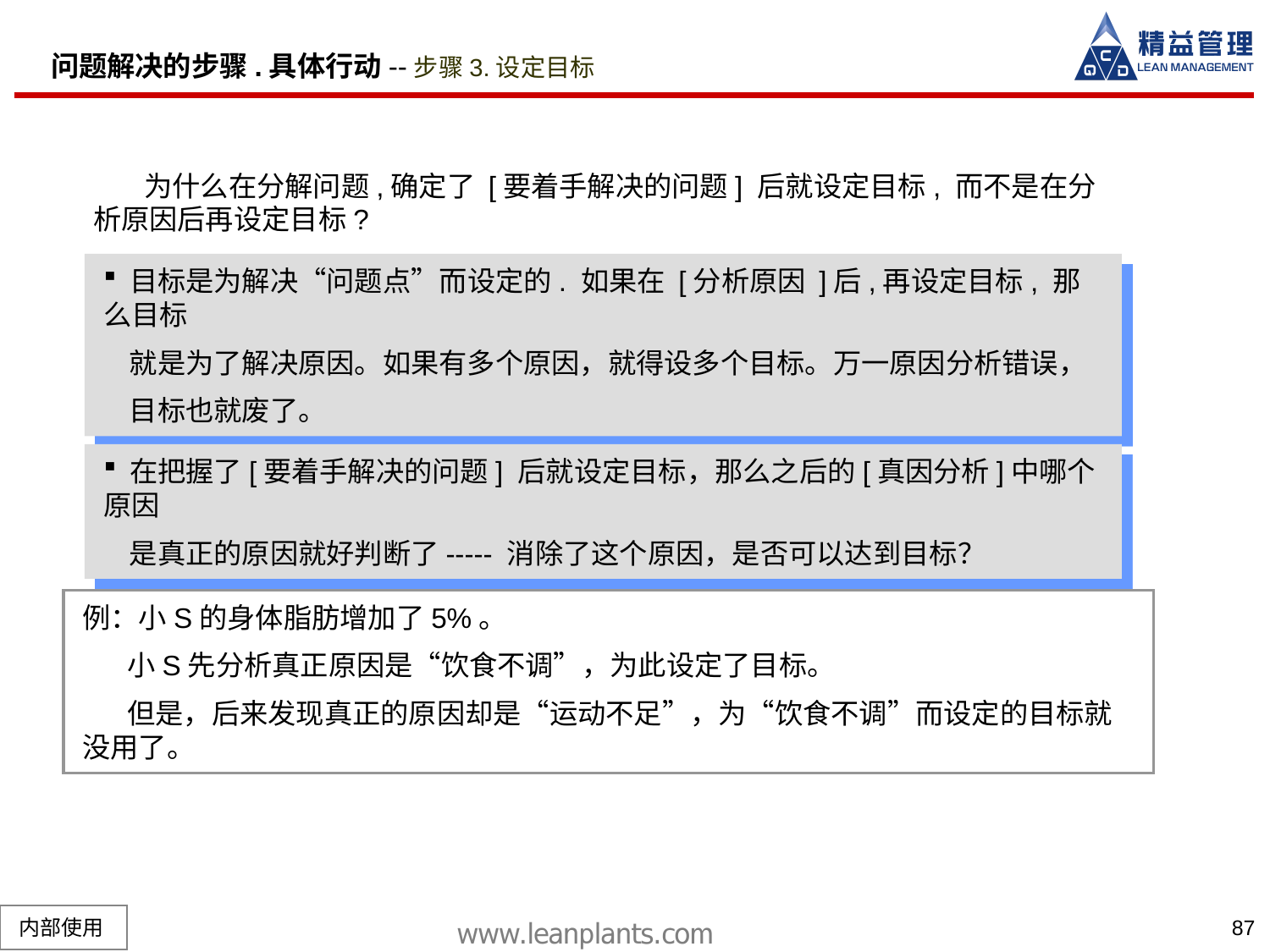

问题解决的步骤.具体行动--步骤3.设定目标
       为什么在分解问题,确定了 [要着手解决的问题] 后就设定目标, 而不是在分析原因后再设定目标?
 目标是为解决“问题点”而设定的. 如果在 [分析原因 ]后,再设定目标, 那么目标
   就是为了解决原因。如果有多个原因，就得设多个目标。万一原因分析错误，
   目标也就废了。
 在把握了[要着手解决的问题] 后就设定目标，那么之后的[真因分析]中哪个原因
   是真正的原因就好判断了----- 消除了这个原因，是否可以达到目标？
例：小S的身体脂肪增加了5%。
      小S先分析真正原因是“饮食不调”，为此设定了目标。
      但是，后来发现真正的原因却是“运动不足”，为“饮食不调”而设定的目标就没用了。
内部使用